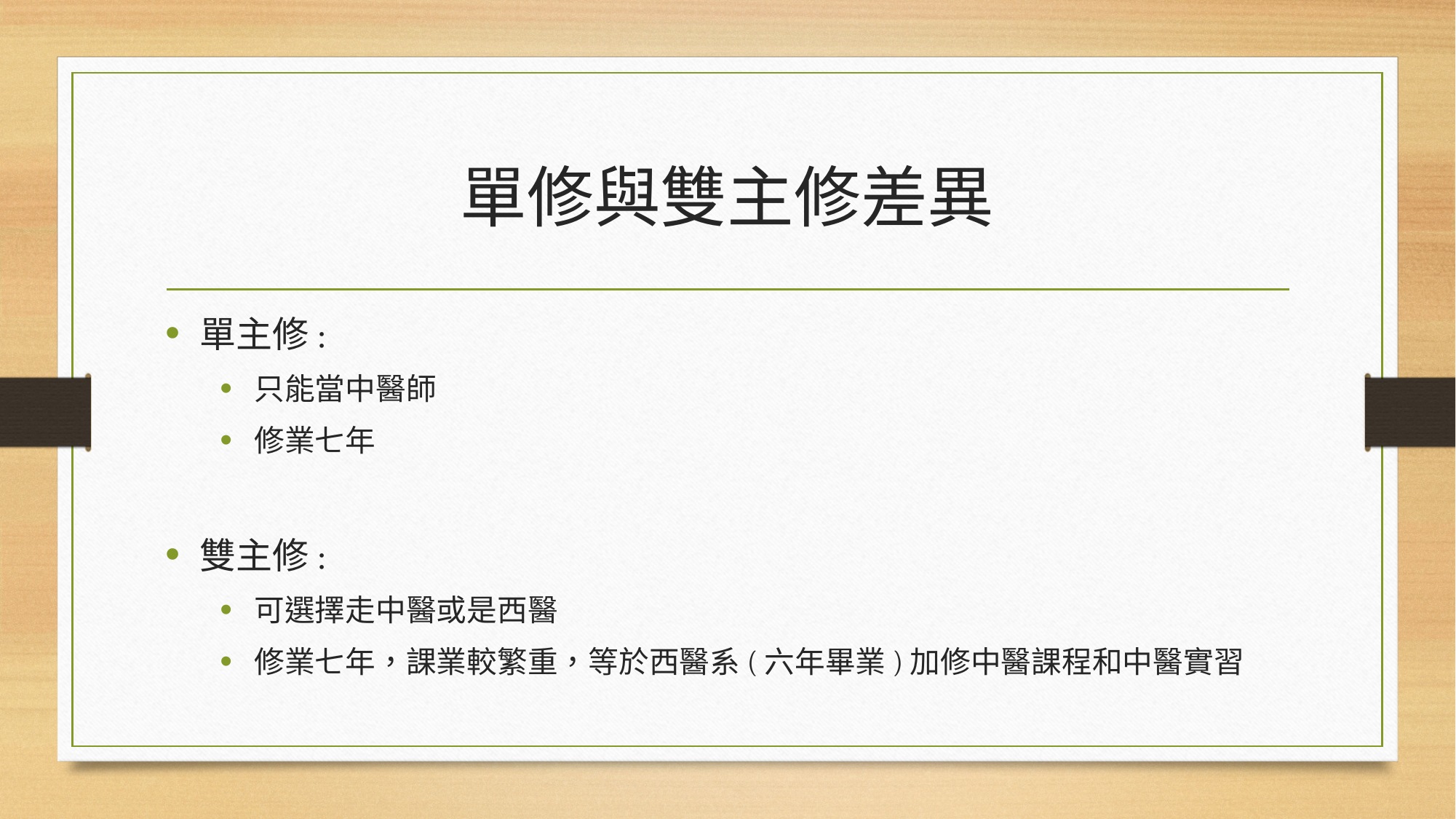

# 單修與雙主修差異
單主修:
只能當中醫師
修業七年

雙主修:
可選擇走中醫或是西醫
修業七年，課業較繁重，等於西醫系(六年畢業)加修中醫課程和中醫實習